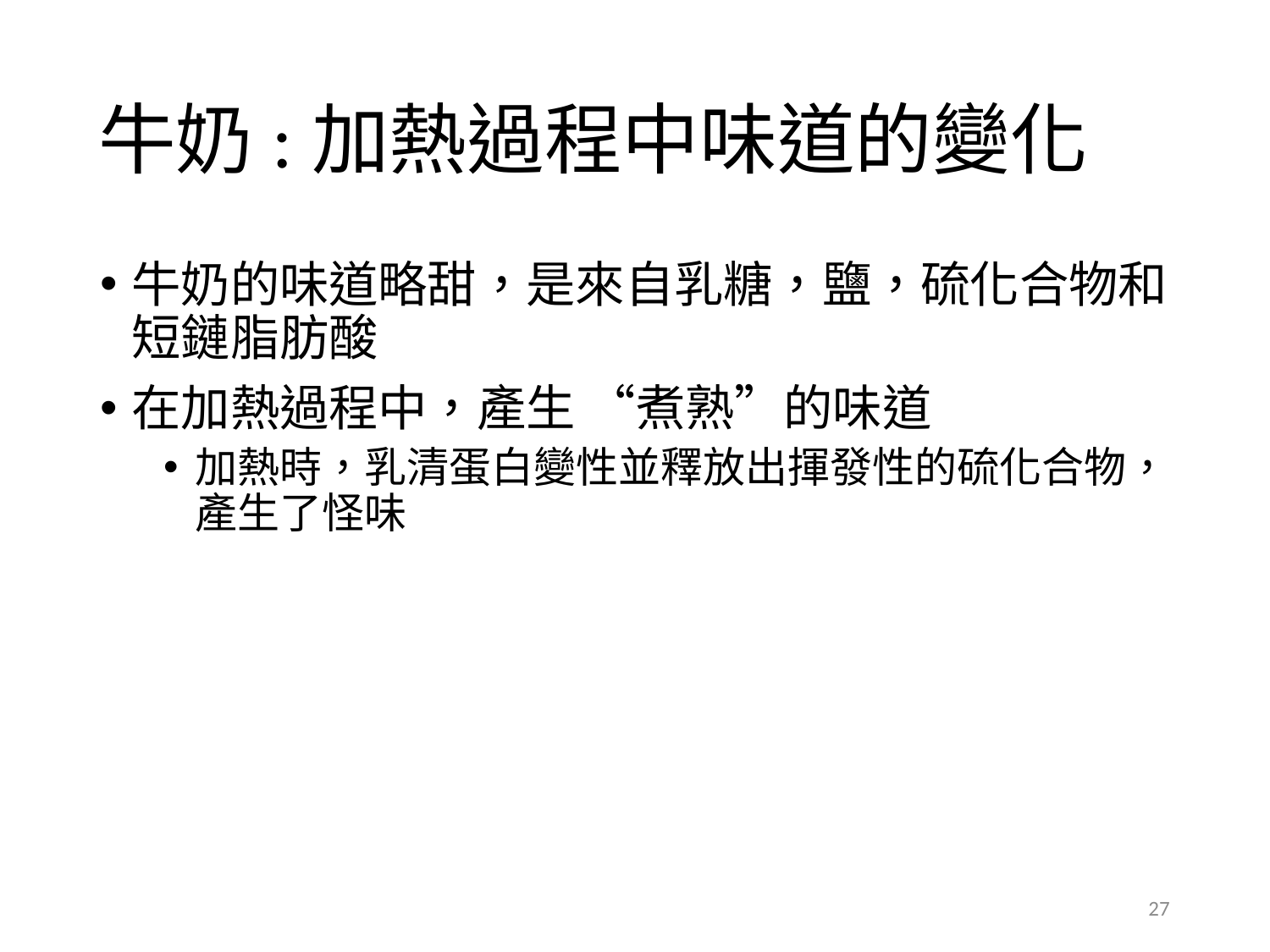

# 牛奶:加熱過程中味道的變化
牛奶的味道略甜，是來自乳糖，鹽，硫化合物和短鏈脂肪酸
在加熱過程中，產生 “煮熟”的味道
加熱時，乳清蛋白變性並釋放出揮發性的硫化合物，產生了怪味
27